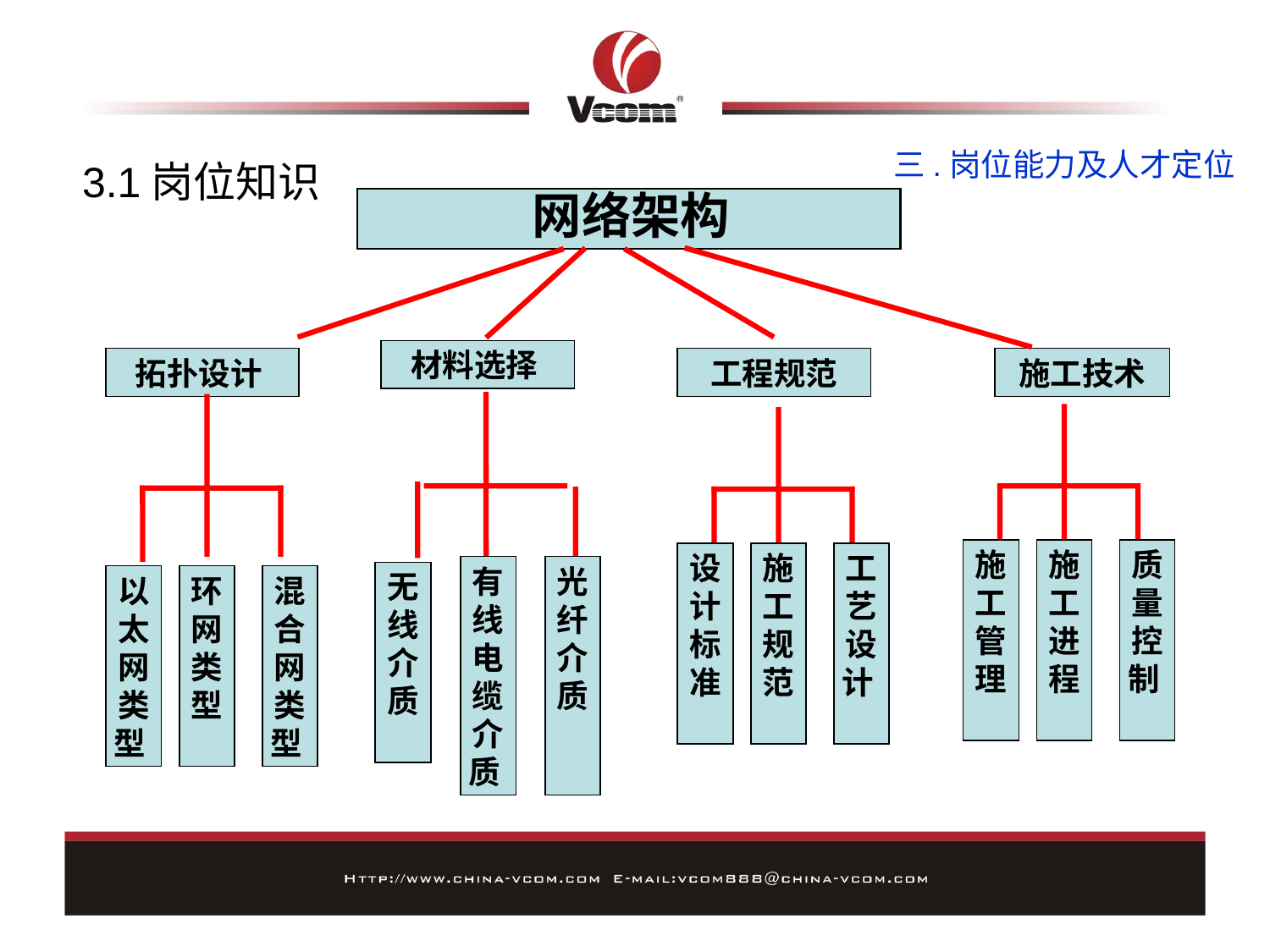

三.岗位能力及人才定位
3.1岗位知识
网络架构

材料选择
拓扑设计
工程规范
施工技术

以太网
类型
环网类型
混合网类型

施工管理
施工进程
质量控制

设计标准
施工规范
工艺设计

有线电缆
介质
光纤介质
无线
介质